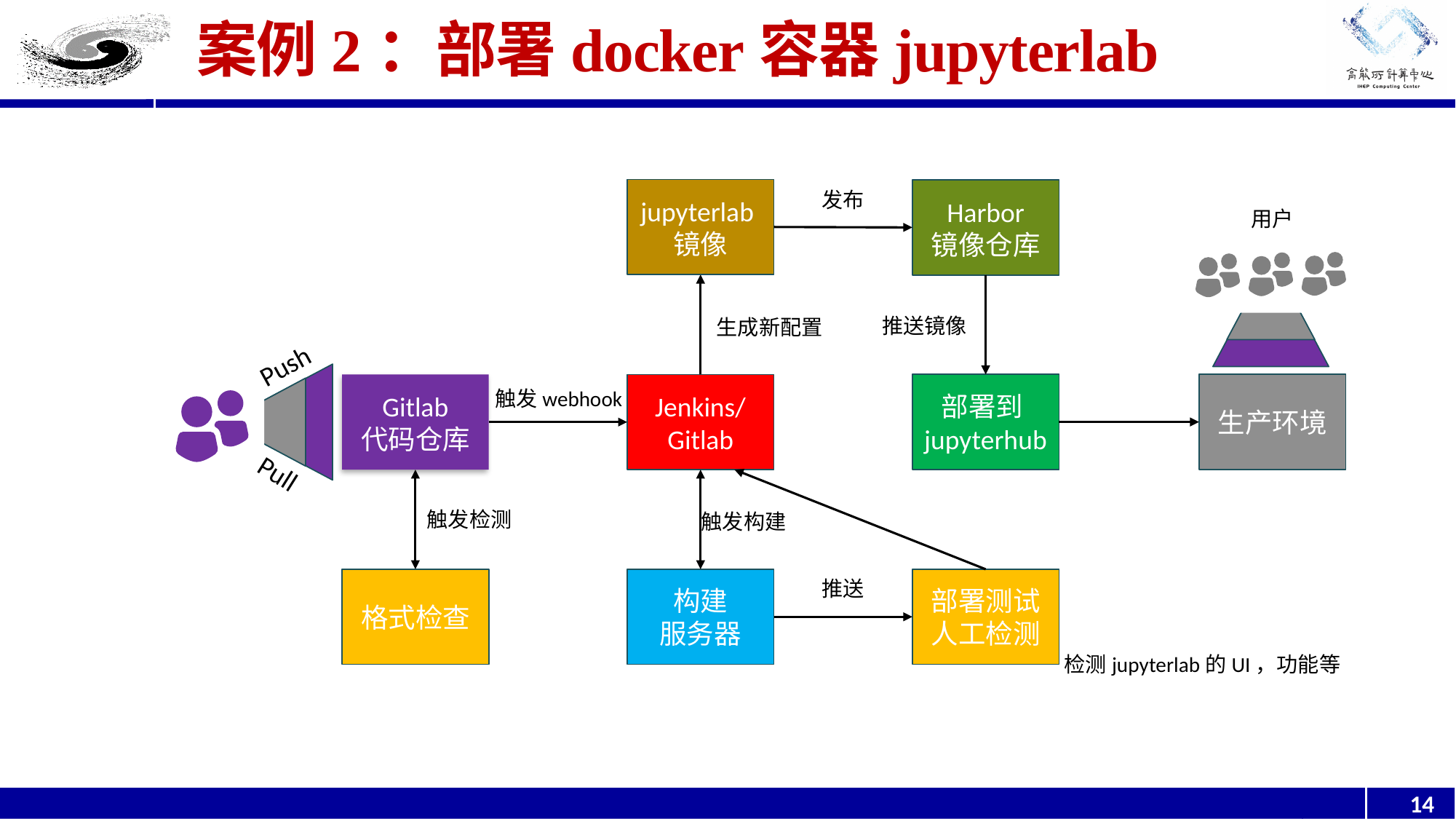

# 案例2：部署docker容器jupyterlab
jupyterlab镜像
Harbor
镜像仓库
发布
用户

推送镜像
生成新配置
Push

部署到jupyterhub
生产环境
Gitlab
代码仓库
Jenkins/
Gitlab

触发webhook

Pull
触发检测
触发构建
格式检查
构建
服务器
部署测试
人工检测
推送
检测jupyterlab的UI，功能等